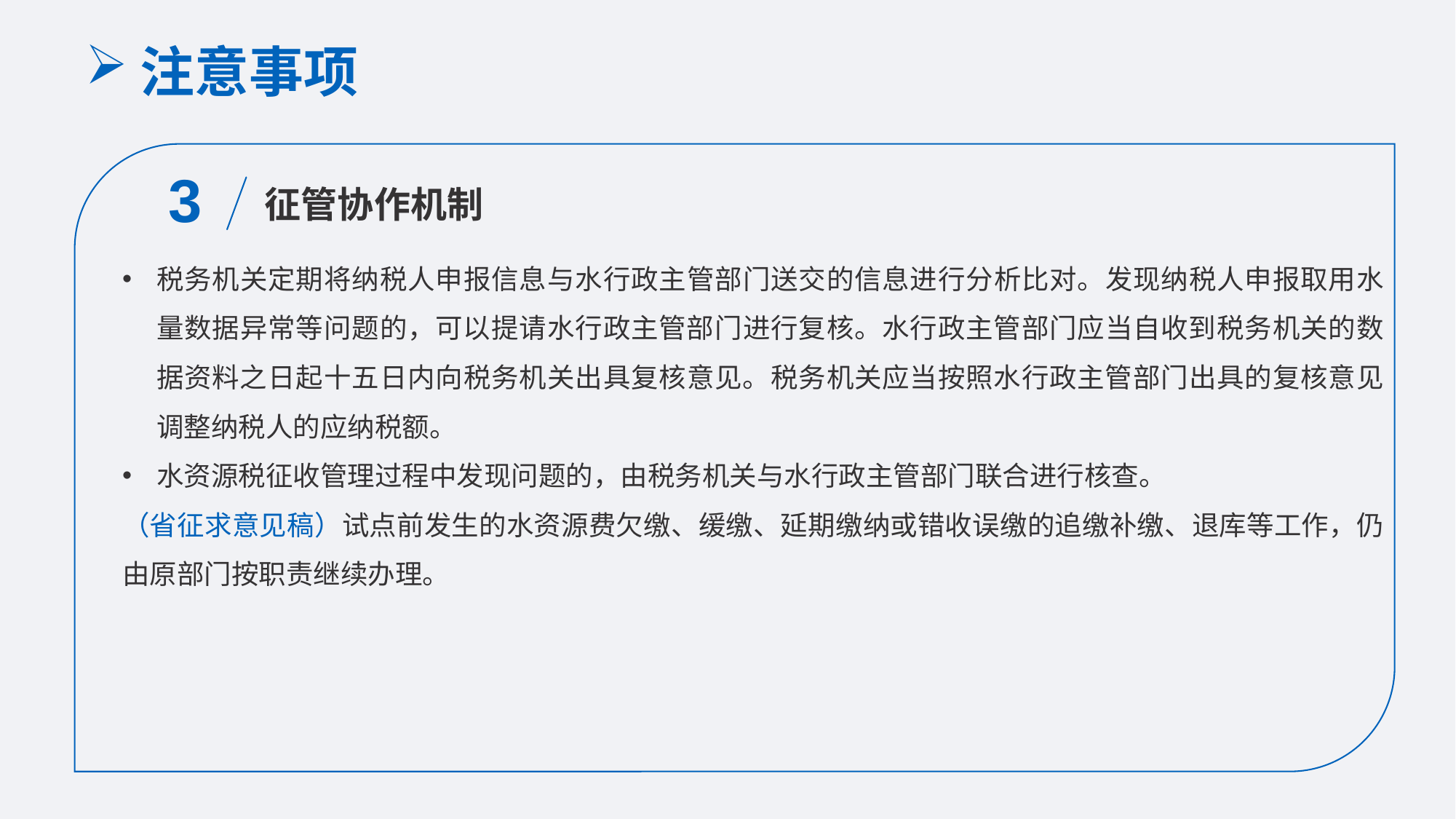

注意事项

3
征管协作机制
税务机关定期将纳税人申报信息与水行政主管部门送交的信息进行分析比对。发现纳税人申报取用水量数据异常等问题的，可以提请水行政主管部门进行复核。水行政主管部门应当自收到税务机关的数据资料之日起十五日内向税务机关出具复核意见。税务机关应当按照水行政主管部门出具的复核意见调整纳税人的应纳税额。
水资源税征收管理过程中发现问题的，由税务机关与水行政主管部门联合进行核查。
（省征求意见稿）试点前发生的水资源费欠缴、缓缴、延期缴纳或错收误缴的追缴补缴、退库等工作，仍由原部门按职责继续办理。